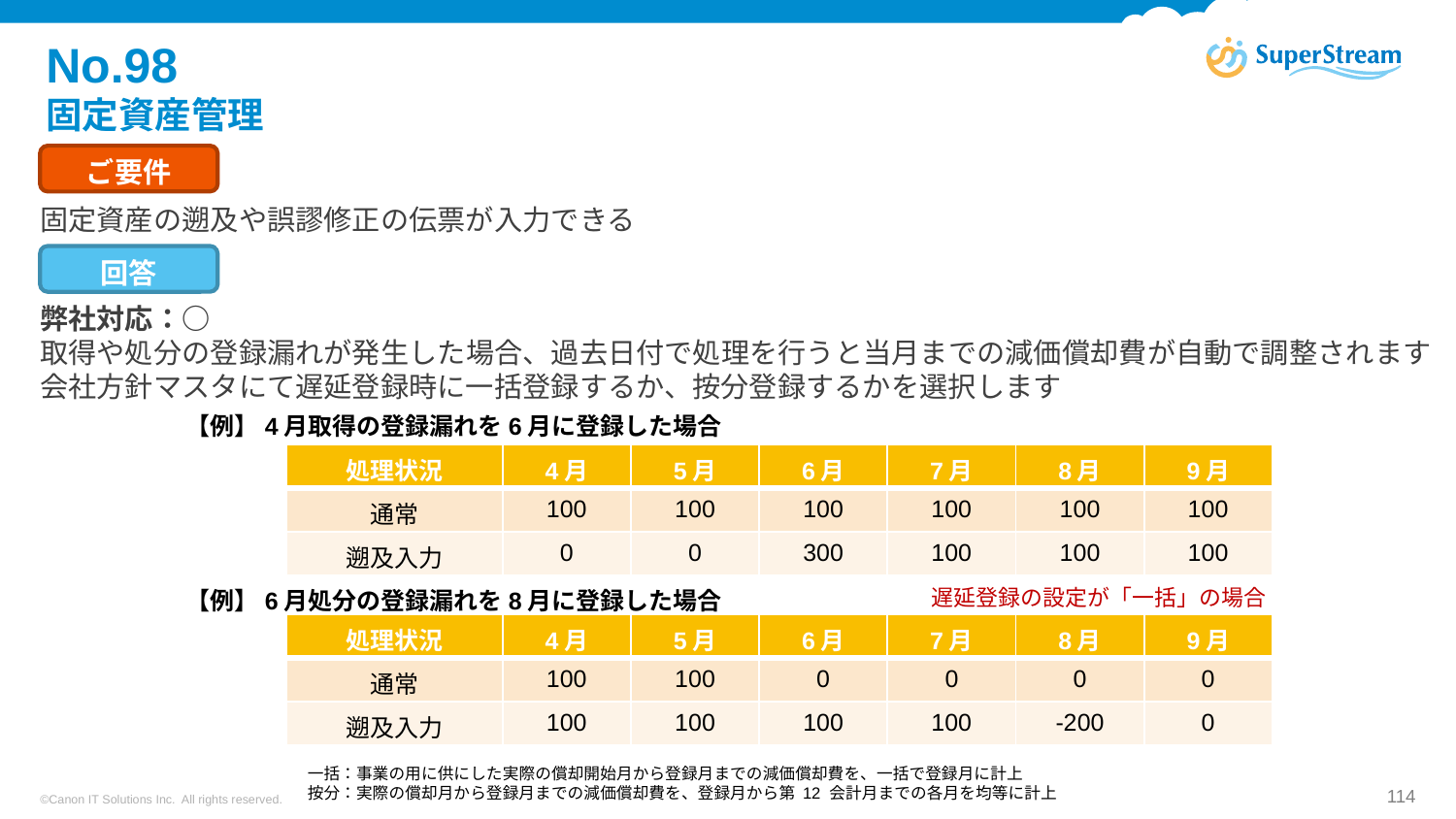

# No.98 固定資産管理
ご要件
固定資産の遡及や誤謬修正の伝票が入力できる
回答
弊社対応：○
取得や処分の登録漏れが発生した場合、過去日付で処理を行うと当月までの減価償却費が自動で調整されます
会社方針マスタにて遅延登録時に一括登録するか、按分登録するかを選択します
【例】4月取得の登録漏れを6月に登録した場合
| 処理状況 | 4月 | 5月 | 6月 | 7月 | 8月 | 9月 |
| --- | --- | --- | --- | --- | --- | --- |
| 通常 | 100 | 100 | 100 | 100 | 100 | 100 |
| 遡及入力 | 0 | 0 | 300 | 100 | 100 | 100 |
遅延登録の設定が「一括」の場合
【例】6月処分の登録漏れを8月に登録した場合
| 処理状況 | 4月 | 5月 | 6月 | 7月 | 8月 | 9月 |
| --- | --- | --- | --- | --- | --- | --- |
| 通常 | 100 | 100 | 0 | 0 | 0 | 0 |
| 遡及入力 | 100 | 100 | 100 | 100 | -200 | 0 |
　　　　　一括：事業の用に供にした実際の償却開始月から登録月までの減価償却費を、一括で登録月に計上
　　　　　按分：実際の償却月から登録月までの減価償却費を、登録月から第 12 会計月までの各月を均等に計上
©Canon IT Solutions Inc.  All rights reserved.
114